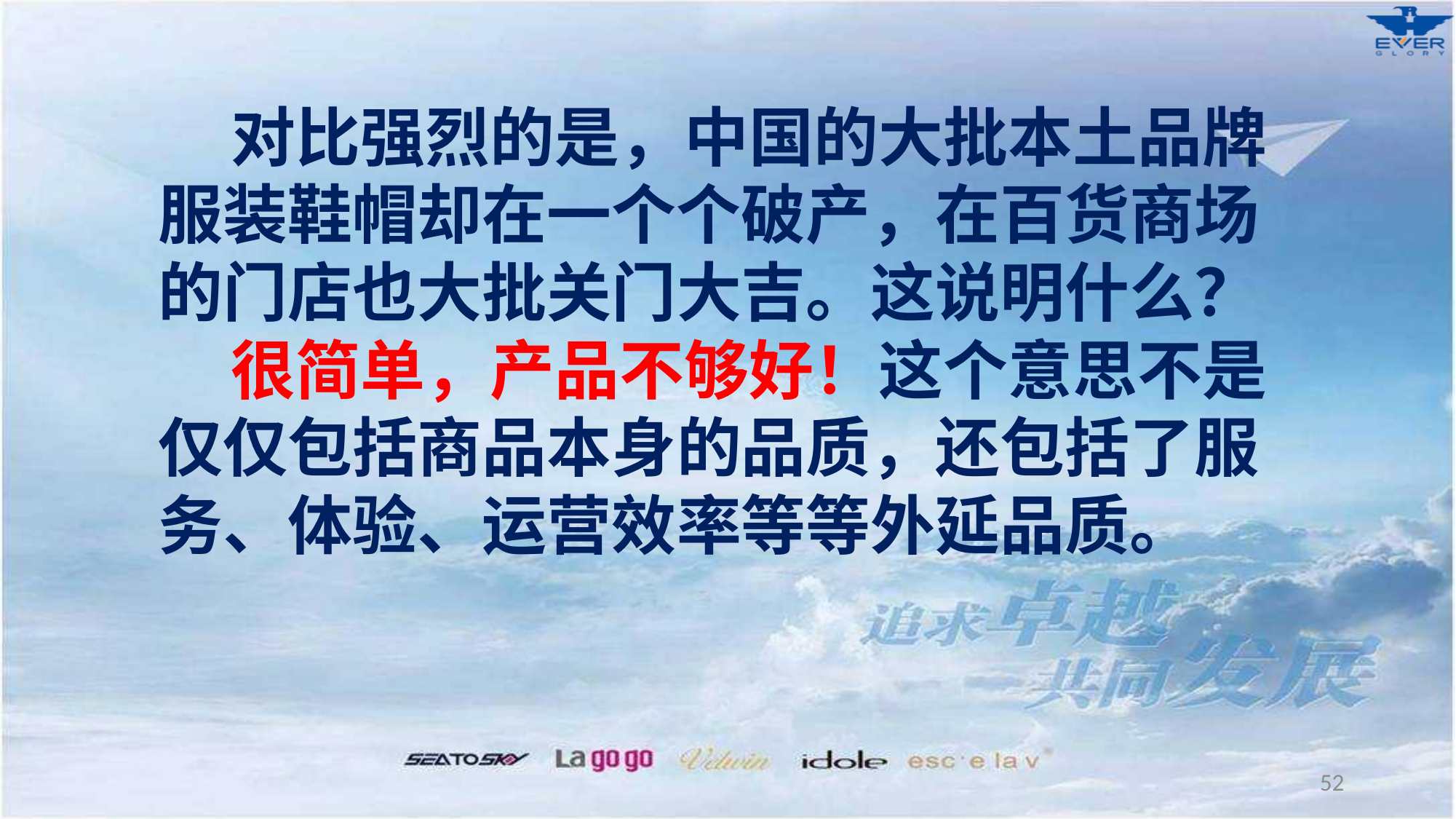

对比强烈的是，中国的大批本土品牌服装鞋帽却在一个个破产，在百货商场的门店也大批关门大吉。这说明什么？
很简单，产品不够好！这个意思不是仅仅包括商品本身的品质，还包括了服务、体验、运营效率等等外延品质。
52